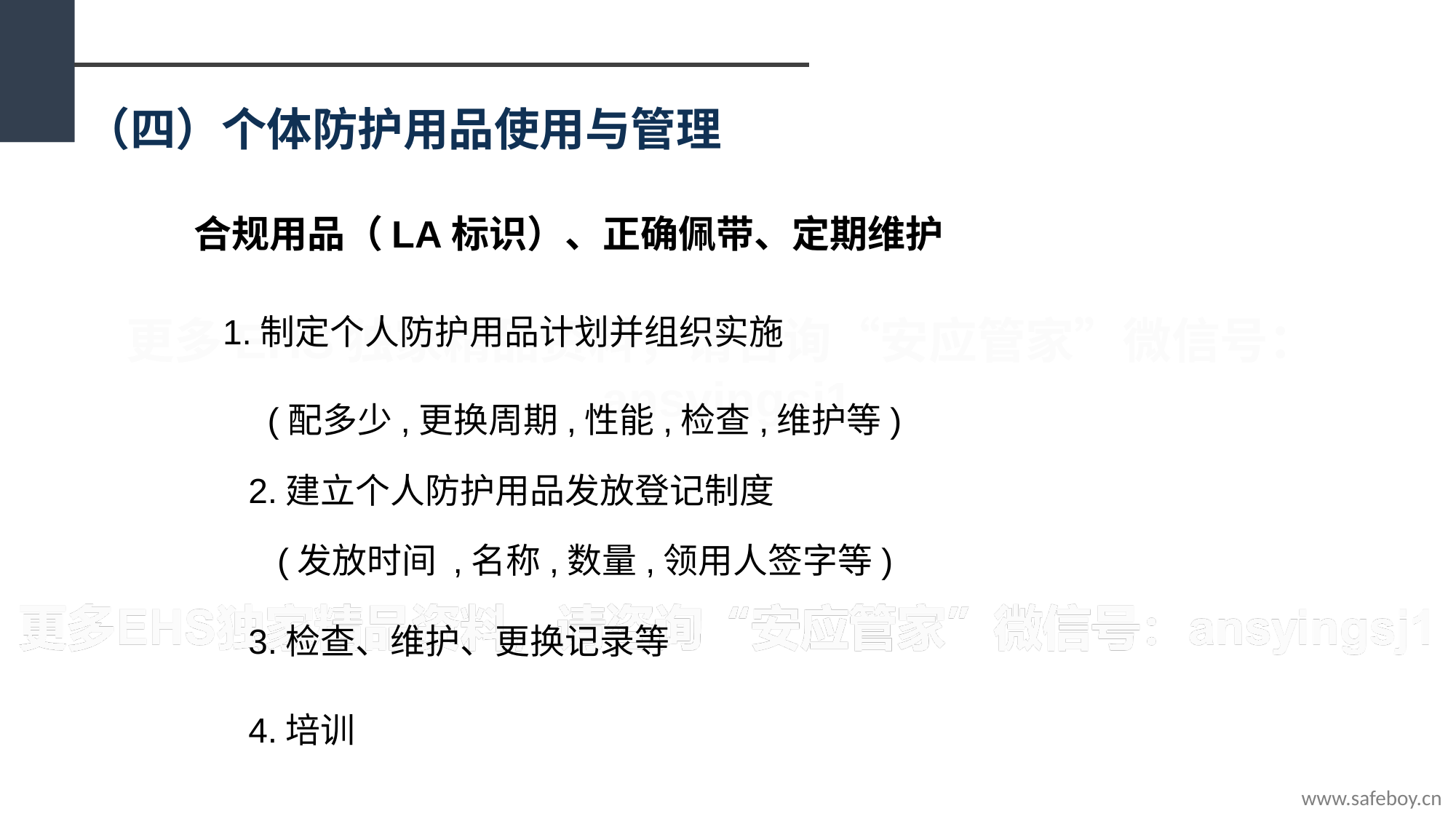

（四）个体防护用品使用与管理
合规用品（LA标识）、正确佩带、定期维护
   1.制定个人防护用品计划并组织实施
  (配多少,更换周期,性能,检查,维护等)
2.建立个人防护用品发放登记制度
   (发放时间 ,名称,数量,领用人签字等)
3.检查、维护、更换记录等
4.培训